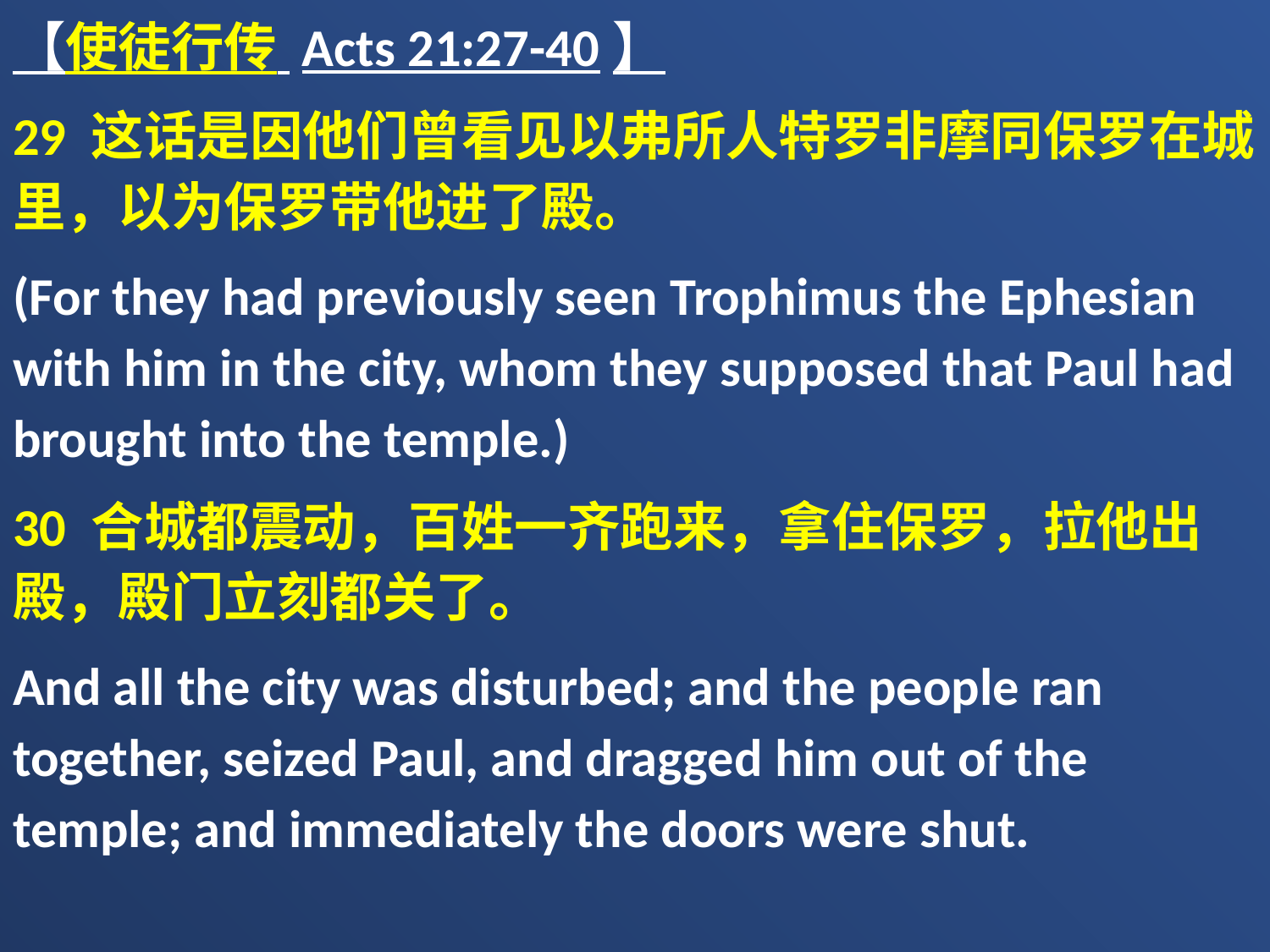

【使徒行传 Acts 21:27-40】
29 这话是因他们曾看见以弗所人特罗非摩同保罗在城里，以为保罗带他进了殿。
(For they had previously seen Trophimus the Ephesian with him in the city, whom they supposed that Paul had brought into the temple.)
30 合城都震动，百姓一齐跑来，拿住保罗，拉他出殿，殿门立刻都关了。
And all the city was disturbed; and the people ran together, seized Paul, and dragged him out of the temple; and immediately the doors were shut.